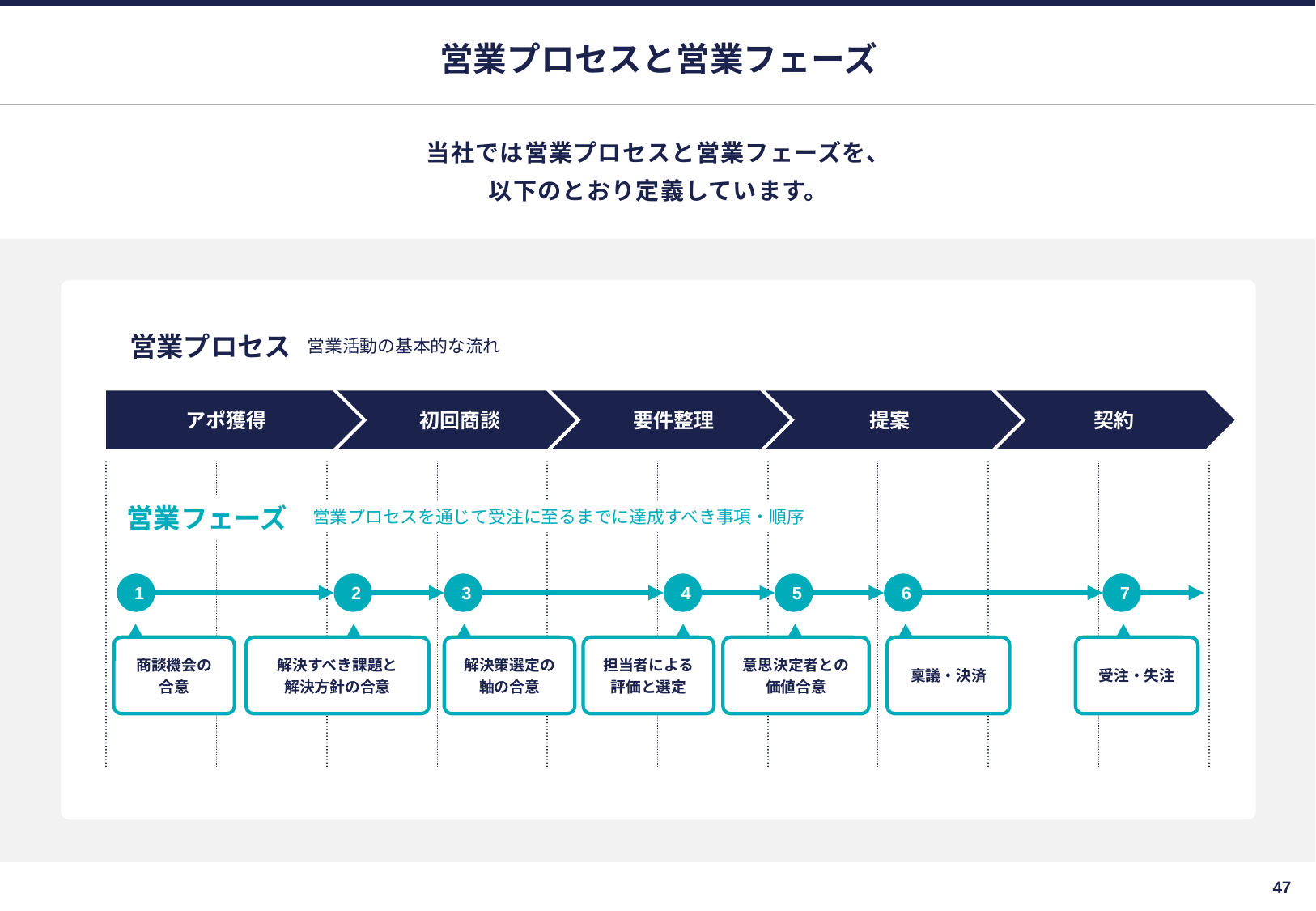

# 営業プロセスと営業フェーズ
当社では営業プロセスと営業フェーズを、
以下のとおり定義しています。

営業プロセス
営業活動の基本的な流れ

アポ獲得
初回商談
要件整理
提案
契約
営業フェーズ
営業プロセスを通じて受注に至るまでに達成すべき事項・順序
1
2
3
4
5
6
7

商談機会の
合意
解決すべき課題と
解決方針の合意
解決策選定の
軸の合意
担当者による
評価と選定
意思決定者との
価値合意
稟議・決済
受注・失注
47